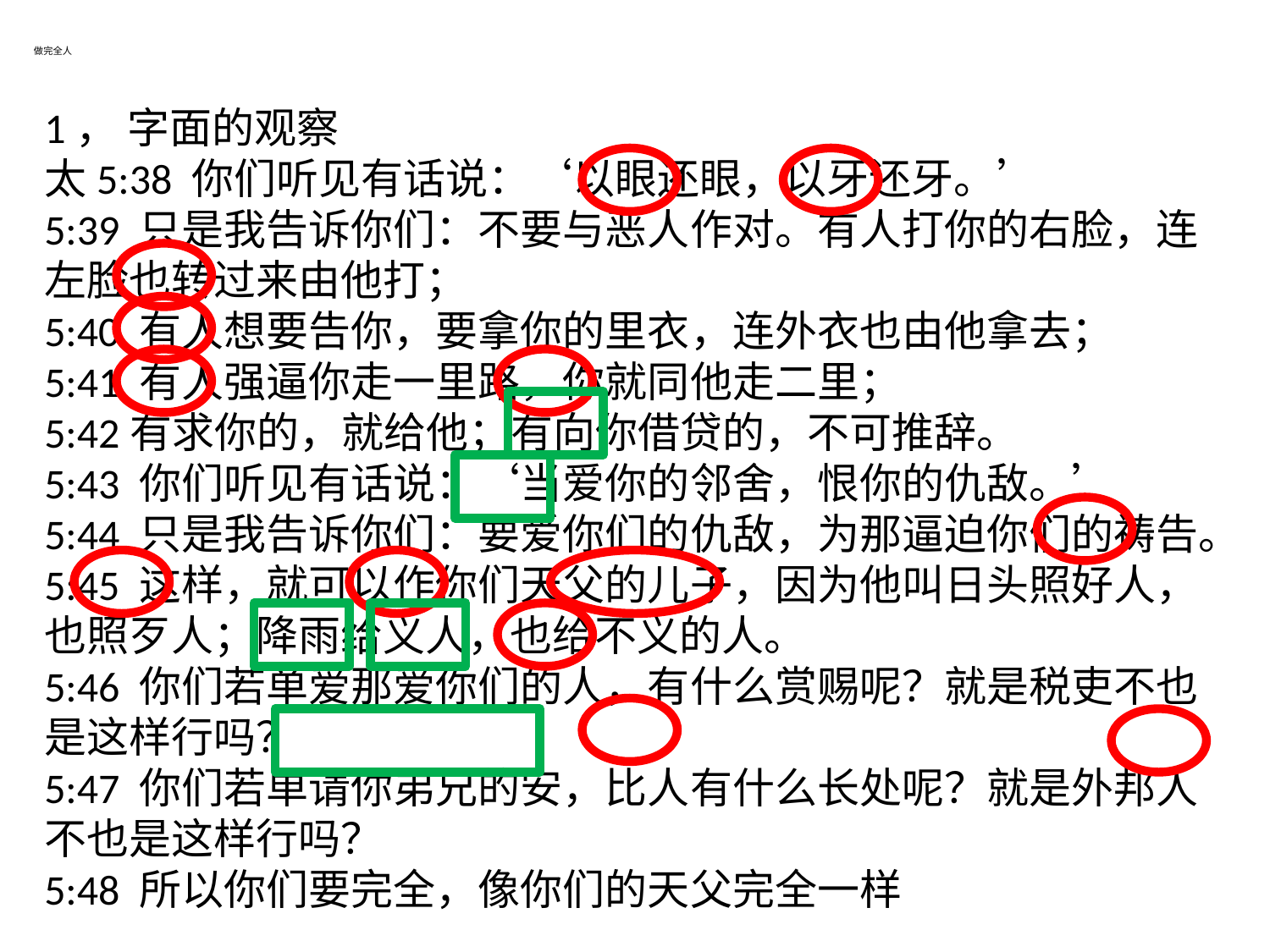

# 做完全人
1， 字面的观察
太5:38 你们听见有话说：‘以眼还眼，以牙还牙。’
5:39 只是我告诉你们：不要与恶人作对。有人打你的右脸，连左脸也转过来由他打；
5:40 有人想要告你，要拿你的里衣，连外衣也由他拿去；
5:41 有人强逼你走一里路，你就同他走二里；
5:42有求你的，就给他；有向你借贷的，不可推辞。
5:43 你们听见有话说：‘当爱你的邻舍，恨你的仇敌。’
5:44 只是我告诉你们：要爱你们的仇敌，为那逼迫你们的祷告。
5:45 这样，就可以作你们天父的儿子，因为他叫日头照好人，也照歹人；降雨给义人，也给不义的人。
5:46 你们若单爱那爱你们的人，有什么赏赐呢？就是税吏不也是这样行吗？
5:47 你们若单请你弟兄的安，比人有什么长处呢？就是外邦人不也是这样行吗？
5:48 所以你们要完全，像你们的天父完全一样